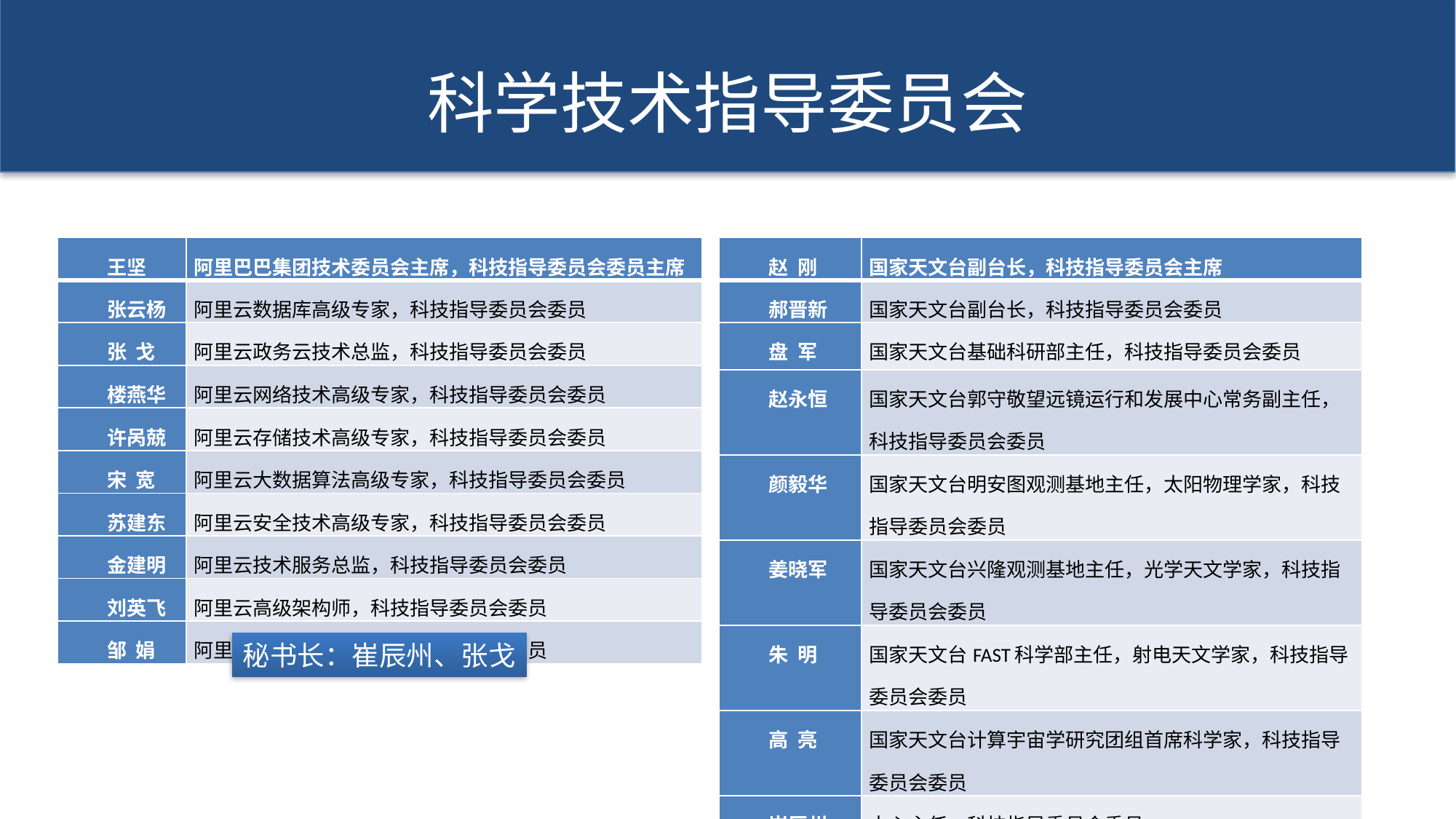

# 科学技术指导委员会
| 王坚 | 阿里巴巴集团技术委员会主席，科技指导委员会委员主席 |
| --- | --- |
| 张云杨 | 阿里云数据库高级专家，科技指导委员会委员 |
| 张 戈 | 阿里云政务云技术总监，科技指导委员会委员 |
| 楼燕华 | 阿里云网络技术高级专家，科技指导委员会委员 |
| 许呙兢 | 阿里云存储技术高级专家，科技指导委员会委员 |
| 宋 宽 | 阿里云大数据算法高级专家，科技指导委员会委员 |
| 苏建东 | 阿里云安全技术高级专家，科技指导委员会委员 |
| 金建明 | 阿里云技术服务总监，科技指导委员会委员 |
| 刘英飞 | 阿里云高级架构师，科技指导委员会委员 |
| 邹 娟 | 阿里云高级架构师，科技指导委员会委员 |
| 赵 刚 | 国家天文台副台长，科技指导委员会主席 |
| --- | --- |
| 郝晋新 | 国家天文台副台长，科技指导委员会委员 |
| 盘 军 | 国家天文台基础科研部主任，科技指导委员会委员 |
| 赵永恒 | 国家天文台郭守敬望远镜运行和发展中心常务副主任，科技指导委员会委员 |
| 颜毅华 | 国家天文台明安图观测基地主任，太阳物理学家，科技指导委员会委员 |
| 姜晓军 | 国家天文台兴隆观测基地主任，光学天文学家，科技指导委员会委员 |
| 朱 明 | 国家天文台FAST科学部主任，射电天文学家，科技指导委员会委员 |
| 高 亮 | 国家天文台计算宇宙学研究团组首席科学家，科技指导委员会委员 |
| 崔辰州 | 中心主任，科技指导委员会委员 |
秘书长：崔辰州、张戈